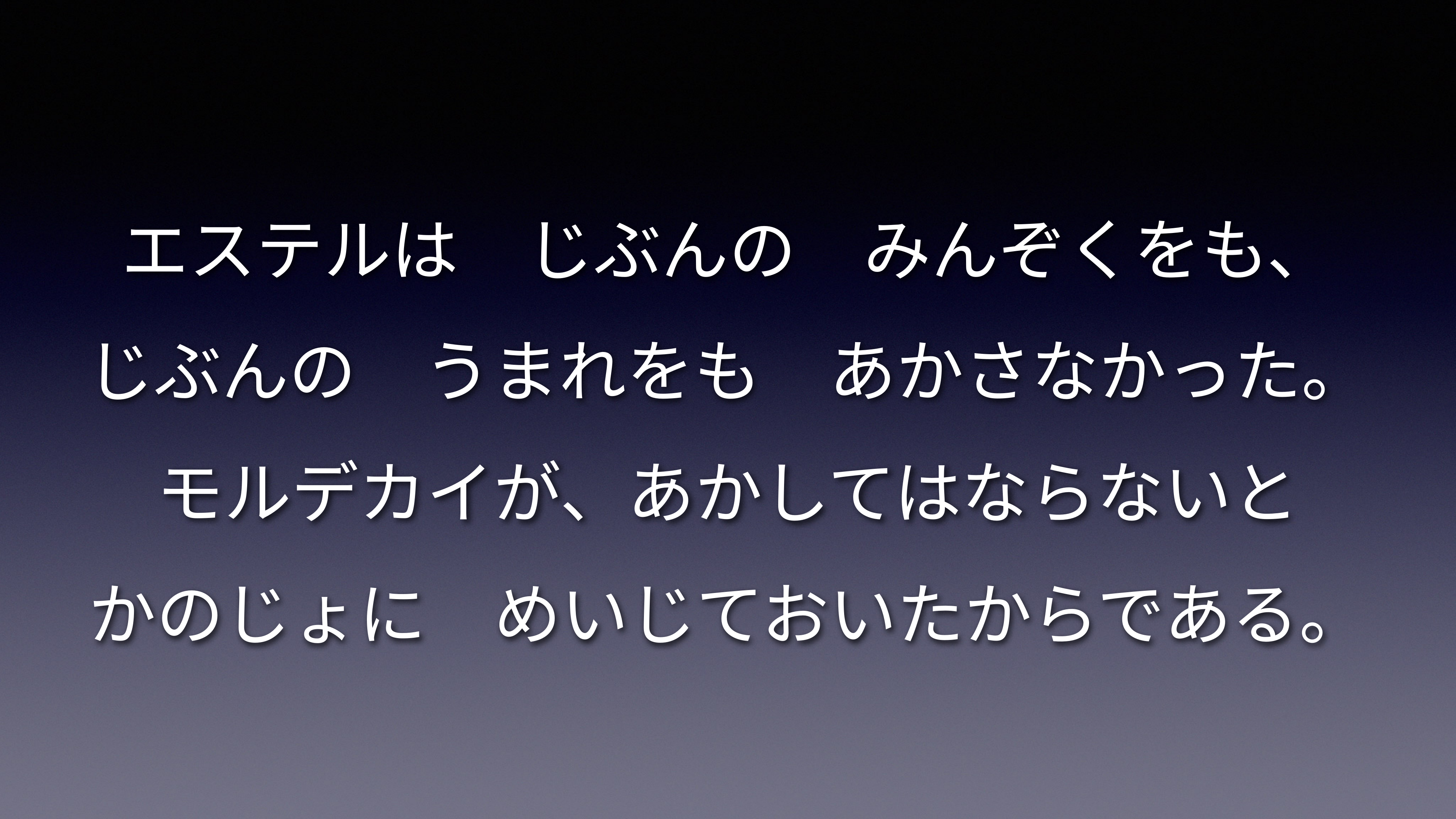

エステルは　じぶんの　みんぞくをも、
じぶんの　うまれをも　あかさなかった。
モルデカイが、あかしてはならないと
かのじょに　めいじておいたからである。